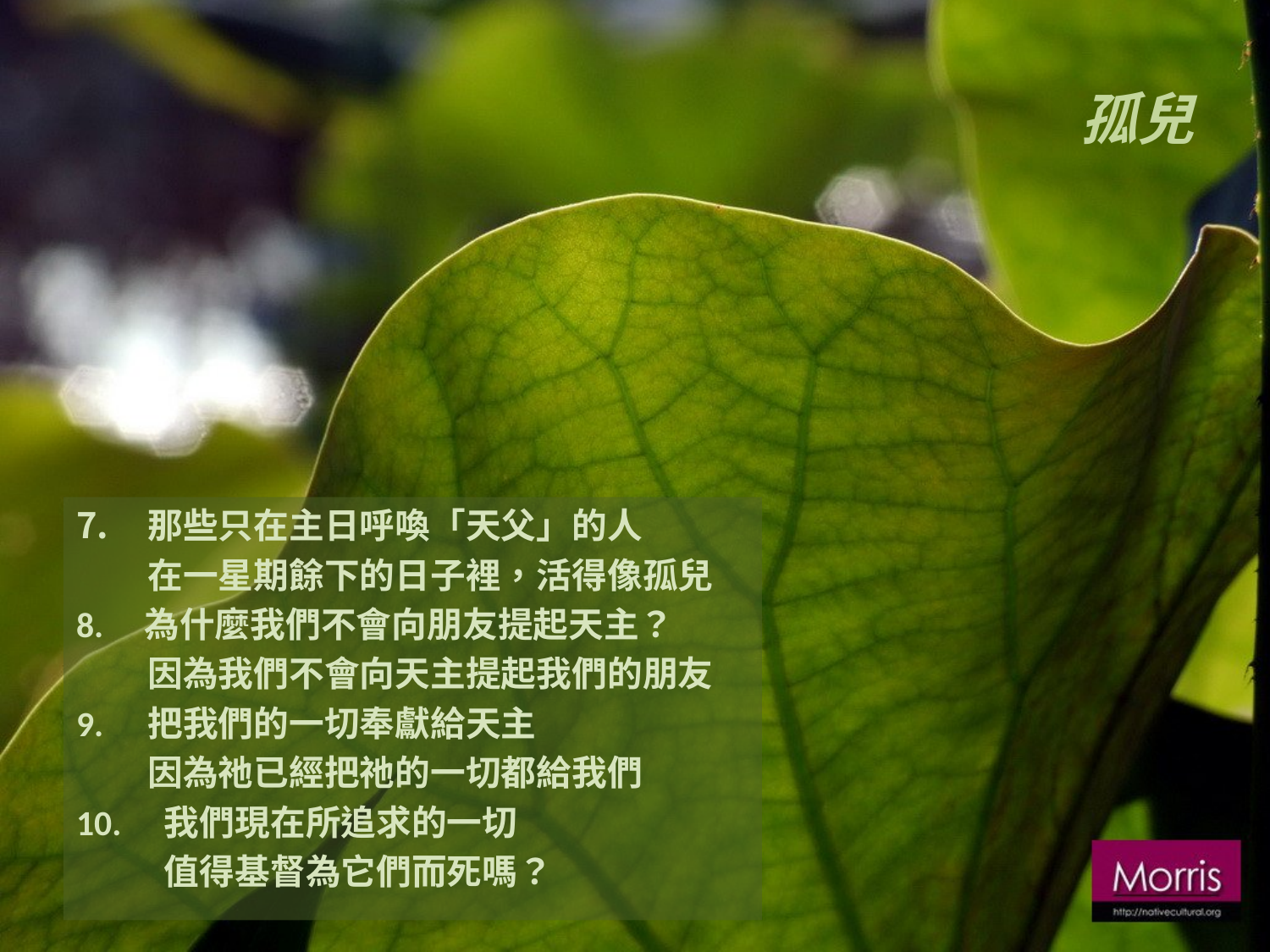

# 孤兒

那些只在主日呼喚「天父」的人
	在一星期餘下的日子裡，活得像孤兒
8.    為什麼我們不會向朋友提起天主？
	因為我們不會向天主提起我們的朋友
9.	把我們的一切奉獻給天主
	因為祂已經把祂的一切都給我們
10.	 我們現在所追求的一切
	 值得基督為它們而死嗎？